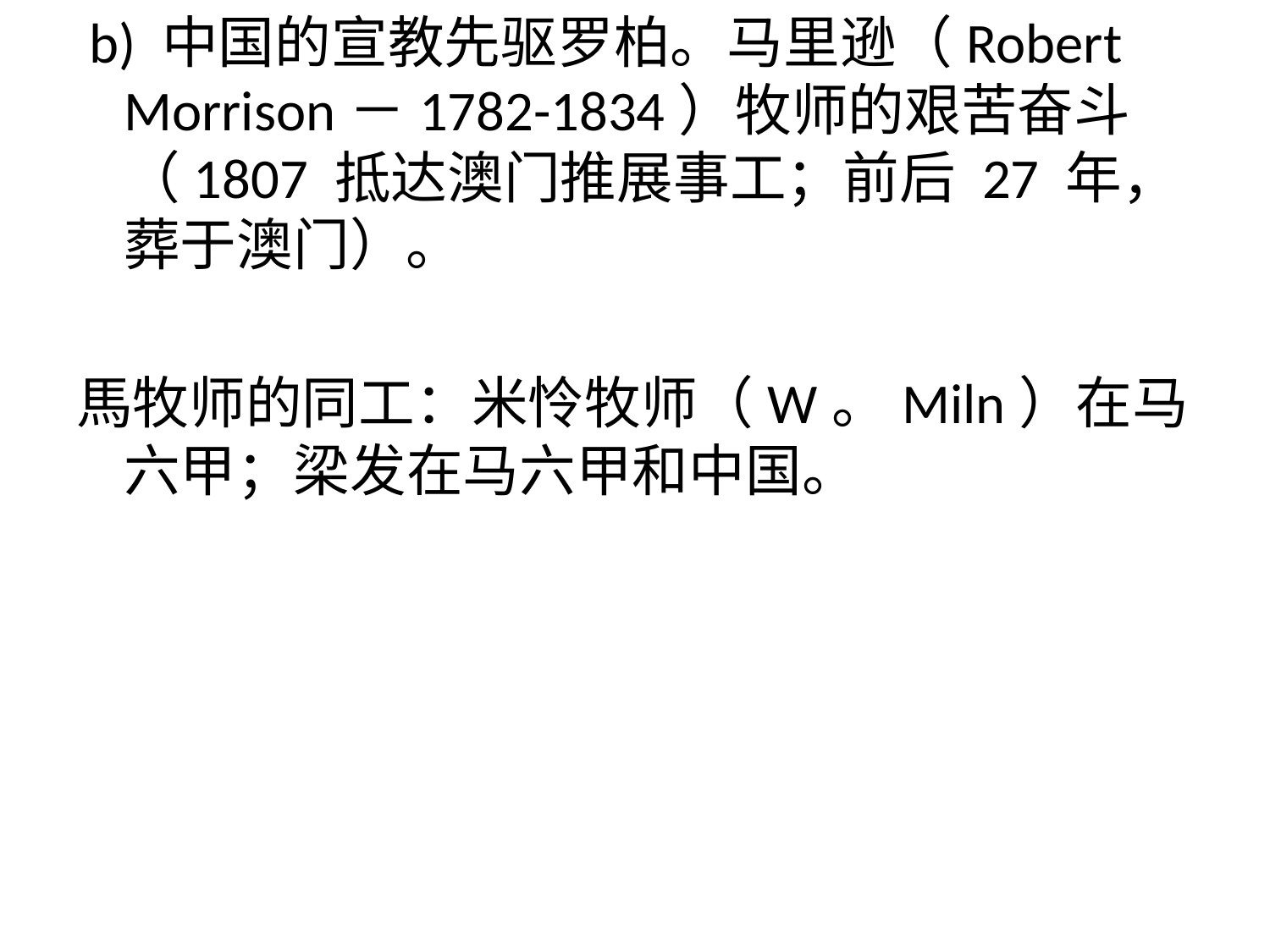

b) 中国的宣教先驱罗柏。马里逊（Robert Morrison－1782-1834）牧师的艰苦奋斗（1807 抵达澳门推展事工；前后 27 年，葬于澳门）。

馬牧师的同工：米怜牧师（W。Miln）在马六甲；梁发在马六甲和中国。